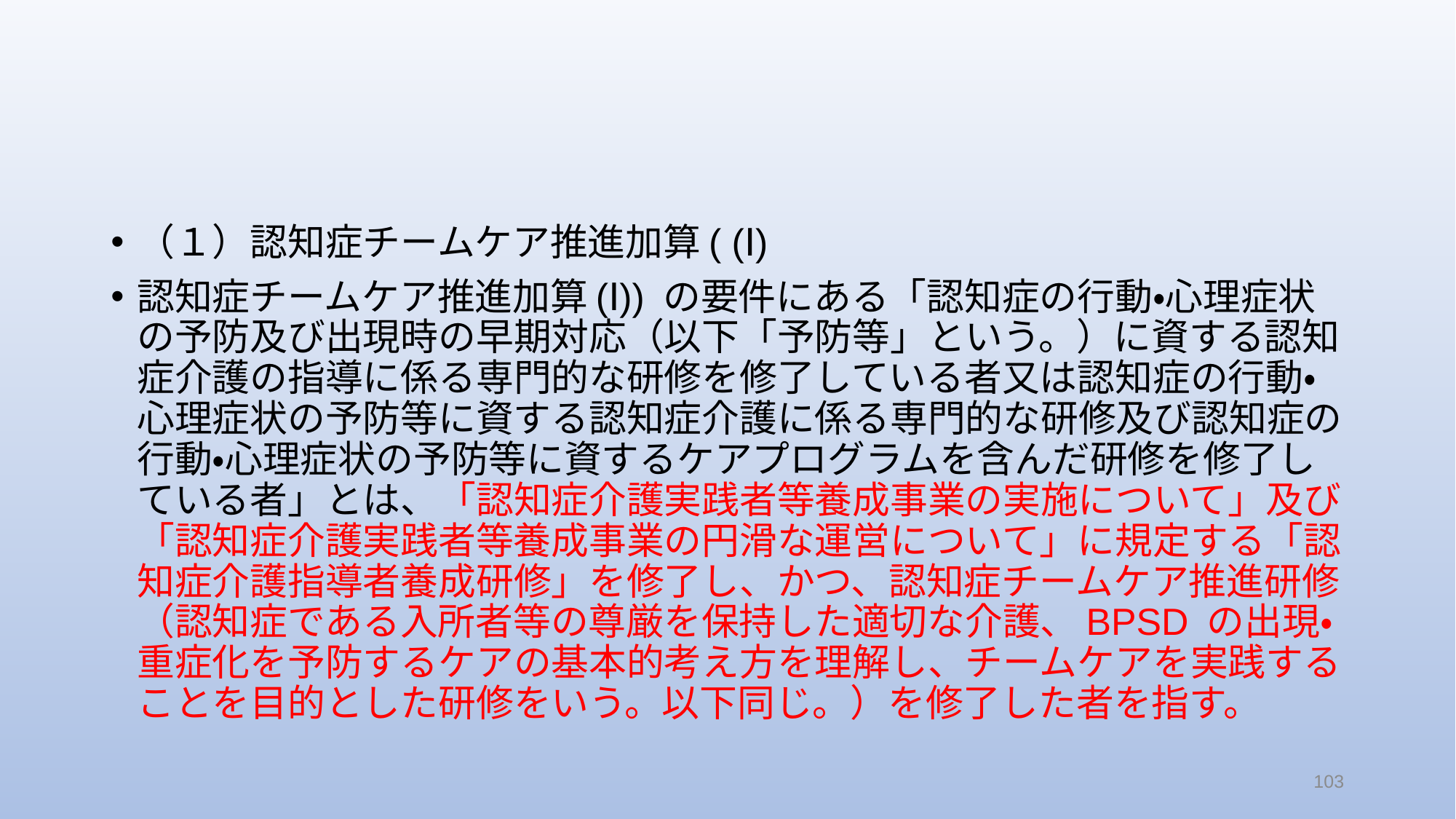

#
（１）認知症チームケア推進加算( (Ⅰ)
認知症チームケア推進加算(Ⅰ)) の要件にある「認知症の行動・心理症状の予防及び出現時の早期対応（以下「予防等」という。）に資する認知症介護の指導に係る専門的な研修を修了している者又は認知症の行動・心理症状の予防等に資する認知症介護に係る専門的な研修及び認知症の行動・心理症状の予防等に資するケアプログラムを含んだ研修を修了している者」とは、「認知症介護実践者等養成事業の実施について」及び「認知症介護実践者等養成事業の円滑な運営について」に規定する「認知症介護指導者養成研修」を修了し、かつ、認知症チームケア推進研修（認知症である入所者等の尊厳を保持した適切な介護、BPSD の出現・重症化を予防するケアの基本的考え方を理解し、チームケアを実践することを目的とした研修をいう。以下同じ。）を修了した者を指す。
103